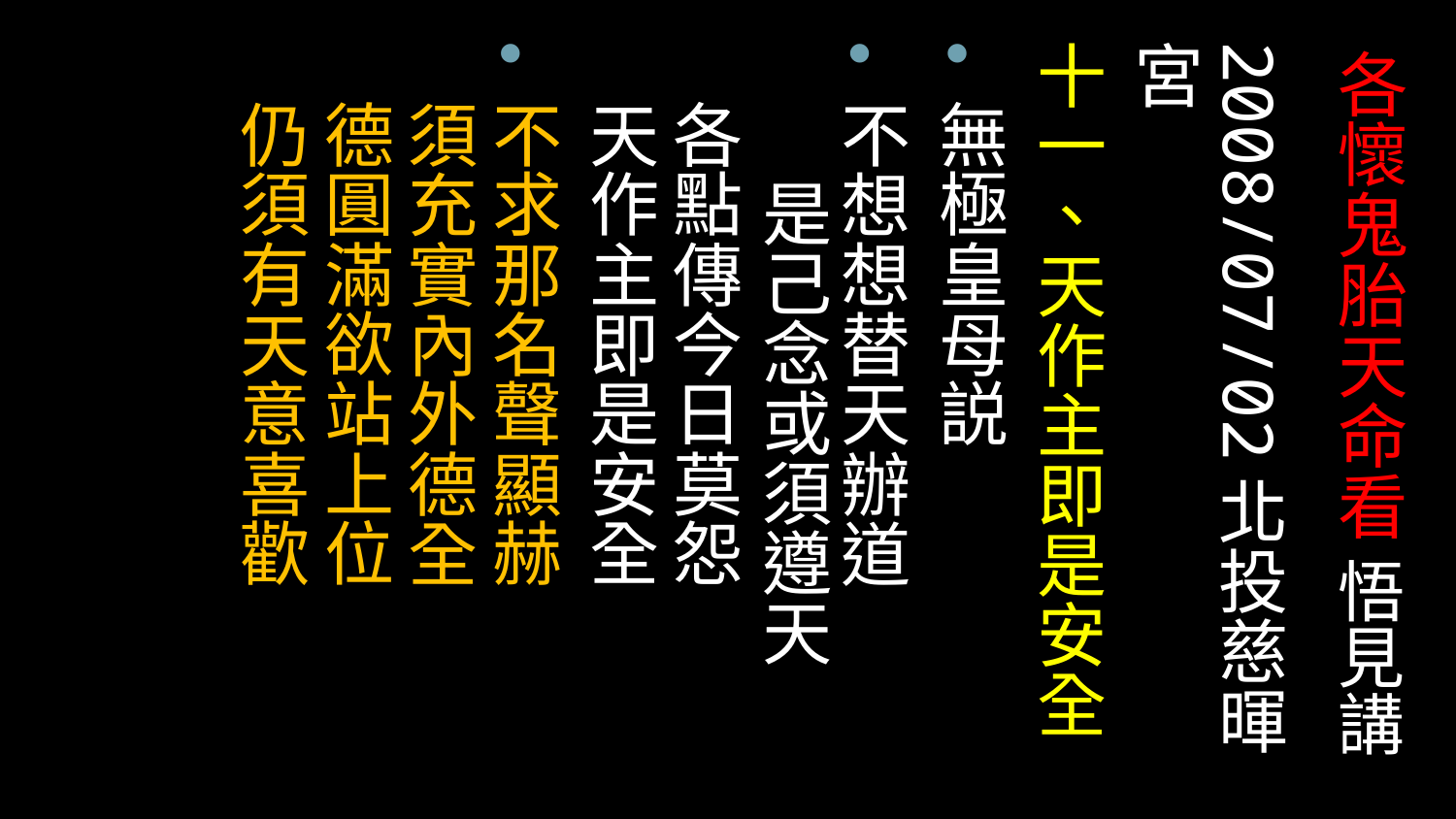

# 各懷鬼胎天命看 悟見講
2008/07/02北投慈暉宮
十一、天作主即是安全
無極皇母説
不想想替天辦道                  是己念或須遵天
各點傳今日莫怨            天作主即是安全
不求那名聲顯赫             須充實內外德全
德圓滿欲站上位             仍須有天意喜歡